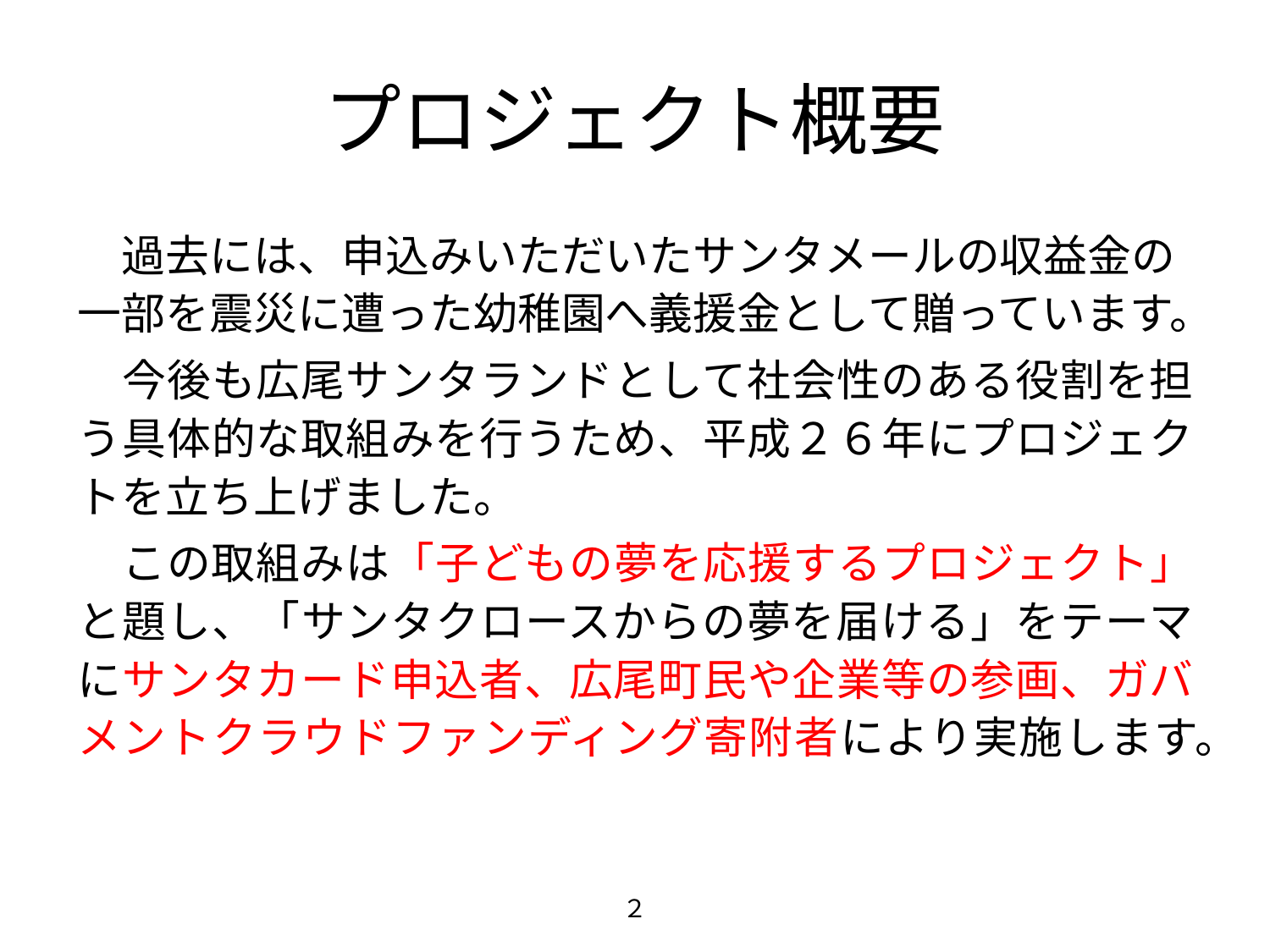

# プロジェクト概要
　過去には、申込みいただいたサンタメールの収益金の一部を震災に遭った幼稚園へ義援金として贈っています。
　今後も広尾サンタランドとして社会性のある役割を担う具体的な取組みを行うため、平成２６年にプロジェクトを立ち上げました。
　この取組みは「子どもの夢を応援するプロジェクト」と題し、「サンタクロースからの夢を届ける」をテーマにサンタカード申込者、広尾町民や企業等の参画、ガバメントクラウドファンディング寄附者により実施します。
２